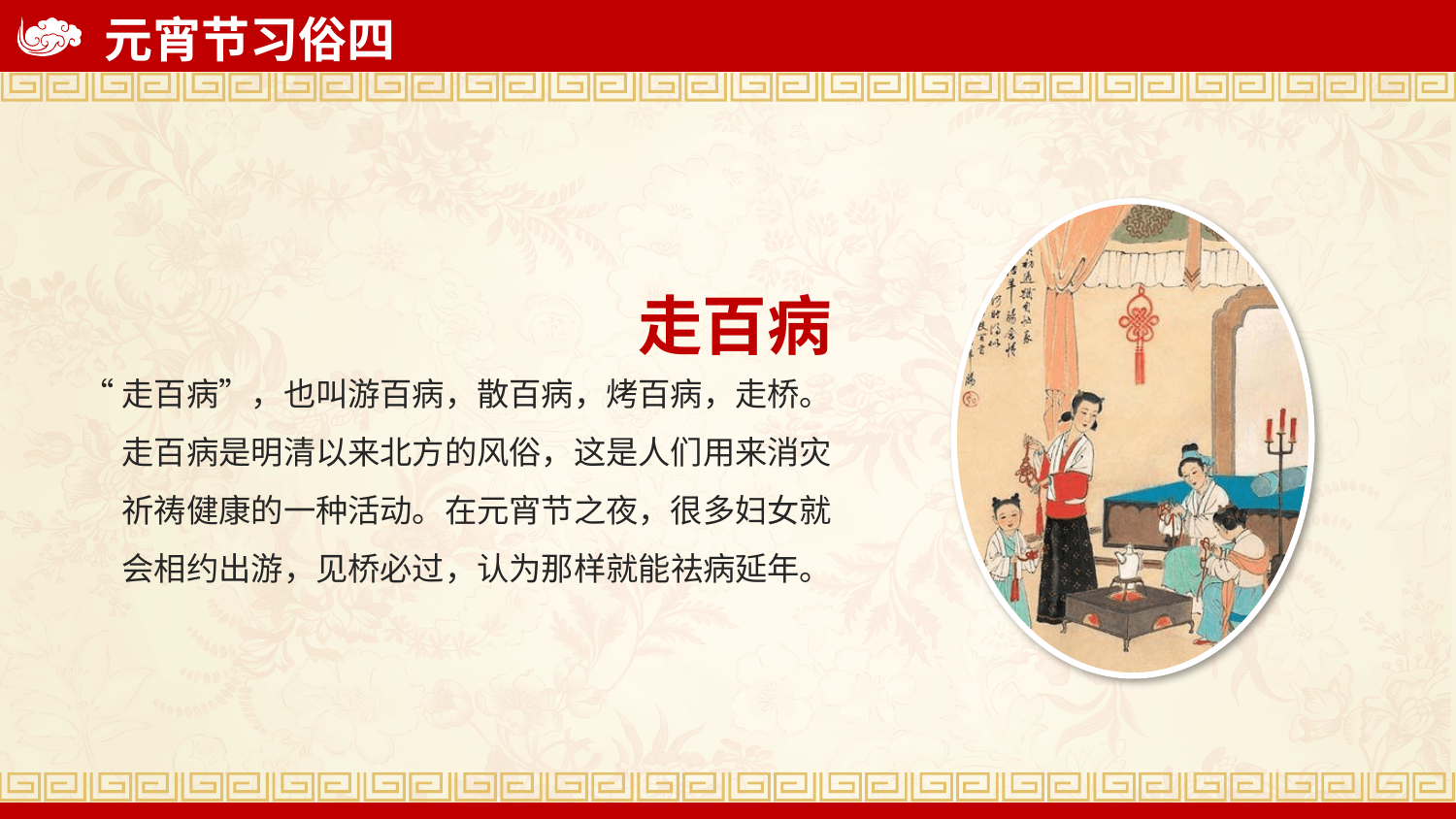

元宵节习俗四

走百病
“走百病”，也叫游百病，散百病，烤百病，走桥。
走百病是明清以来北方的风俗，这是人们用来消灾
祈祷健康的一种活动。在元宵节之夜，很多妇女就
会相约出游，见桥必过，认为那样就能祛病延年。